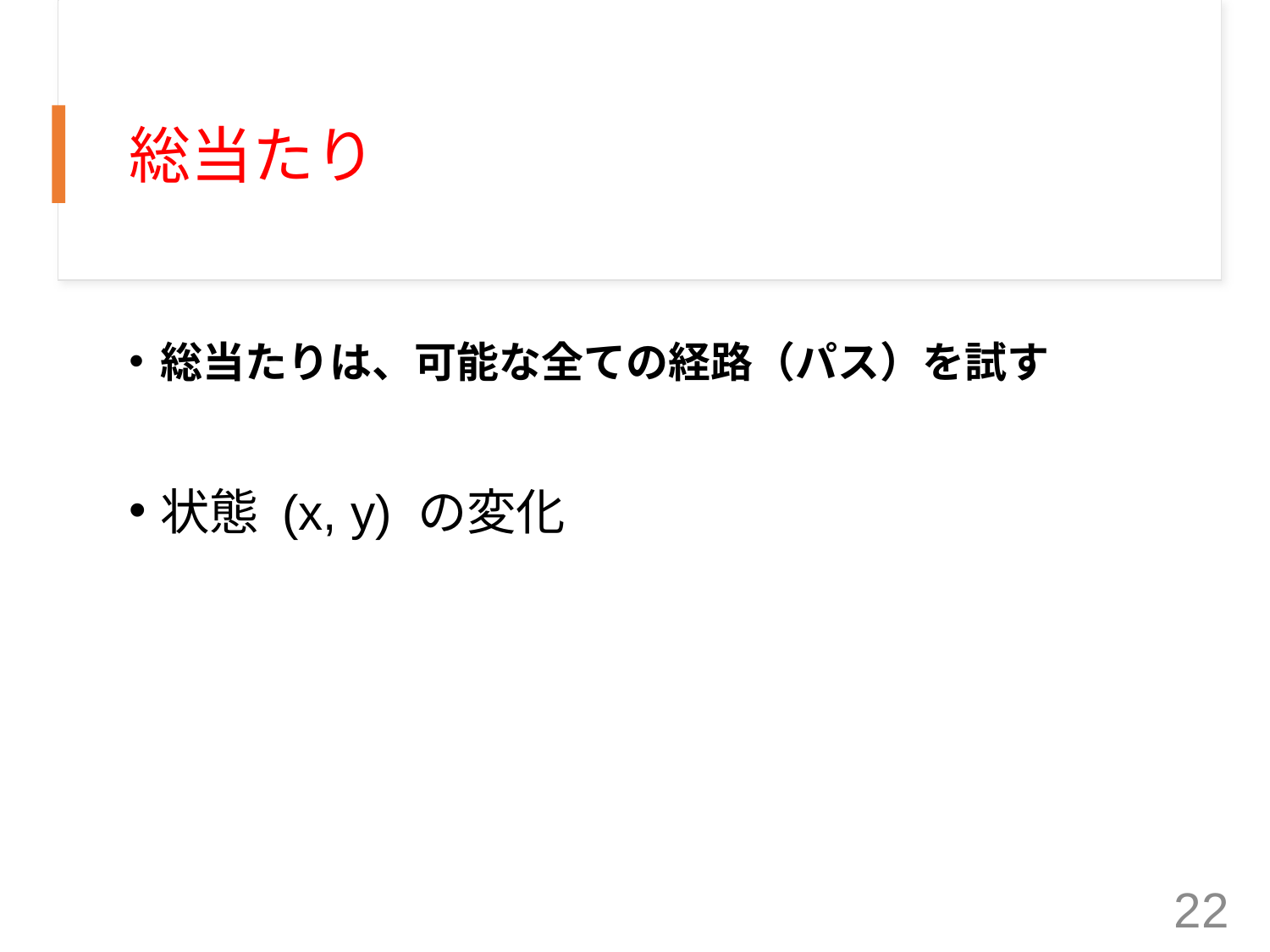

# 総当たり

総当たりは、可能な全ての経路（パス）を試す

状態 (x, y) の変化

22